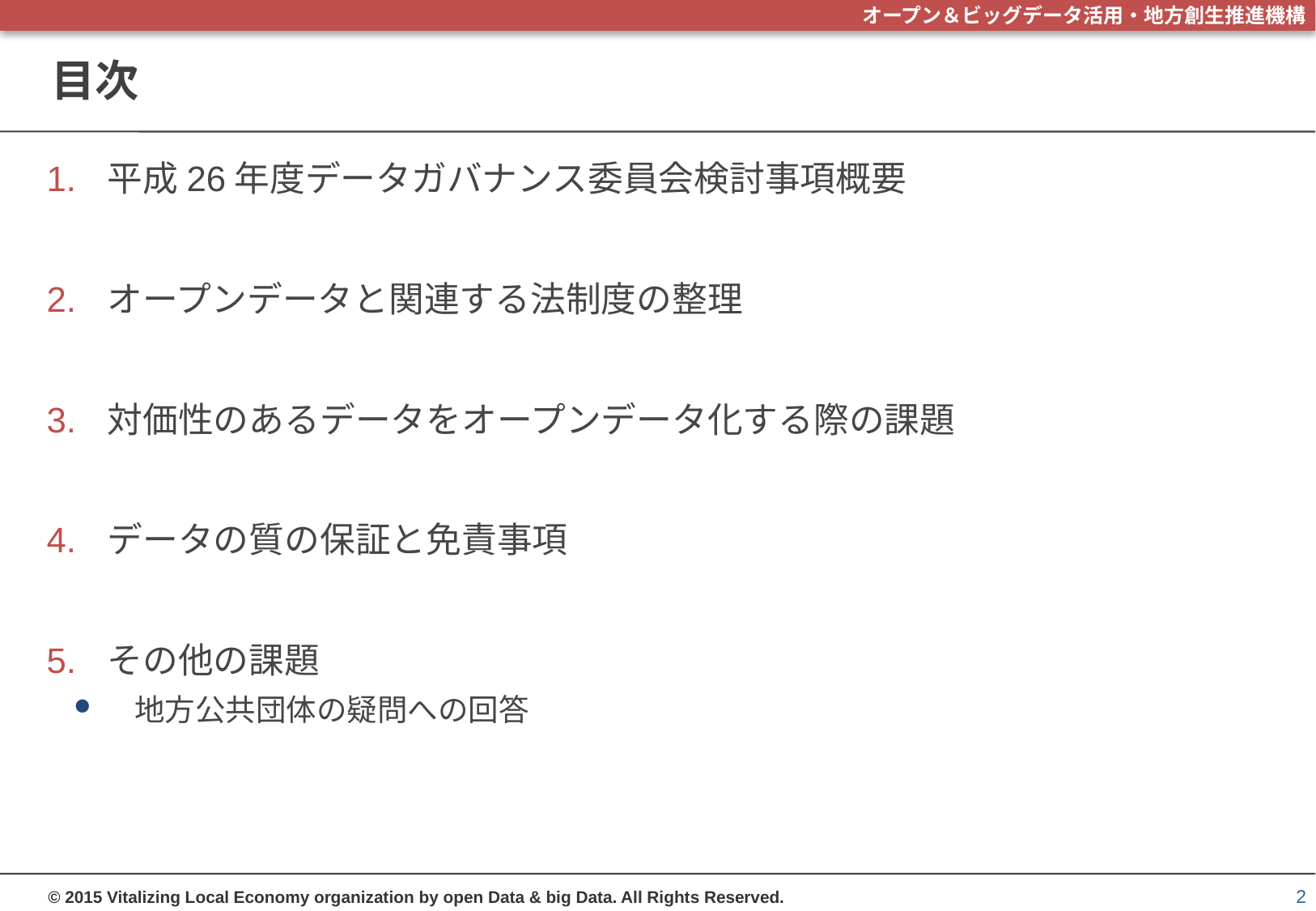

# 目次
平成26年度データガバナンス委員会検討事項概要

オープンデータと関連する法制度の整理

対価性のあるデータをオープンデータ化する際の課題

データの質の保証と免責事項

その他の課題
地方公共団体の疑問への回答
2